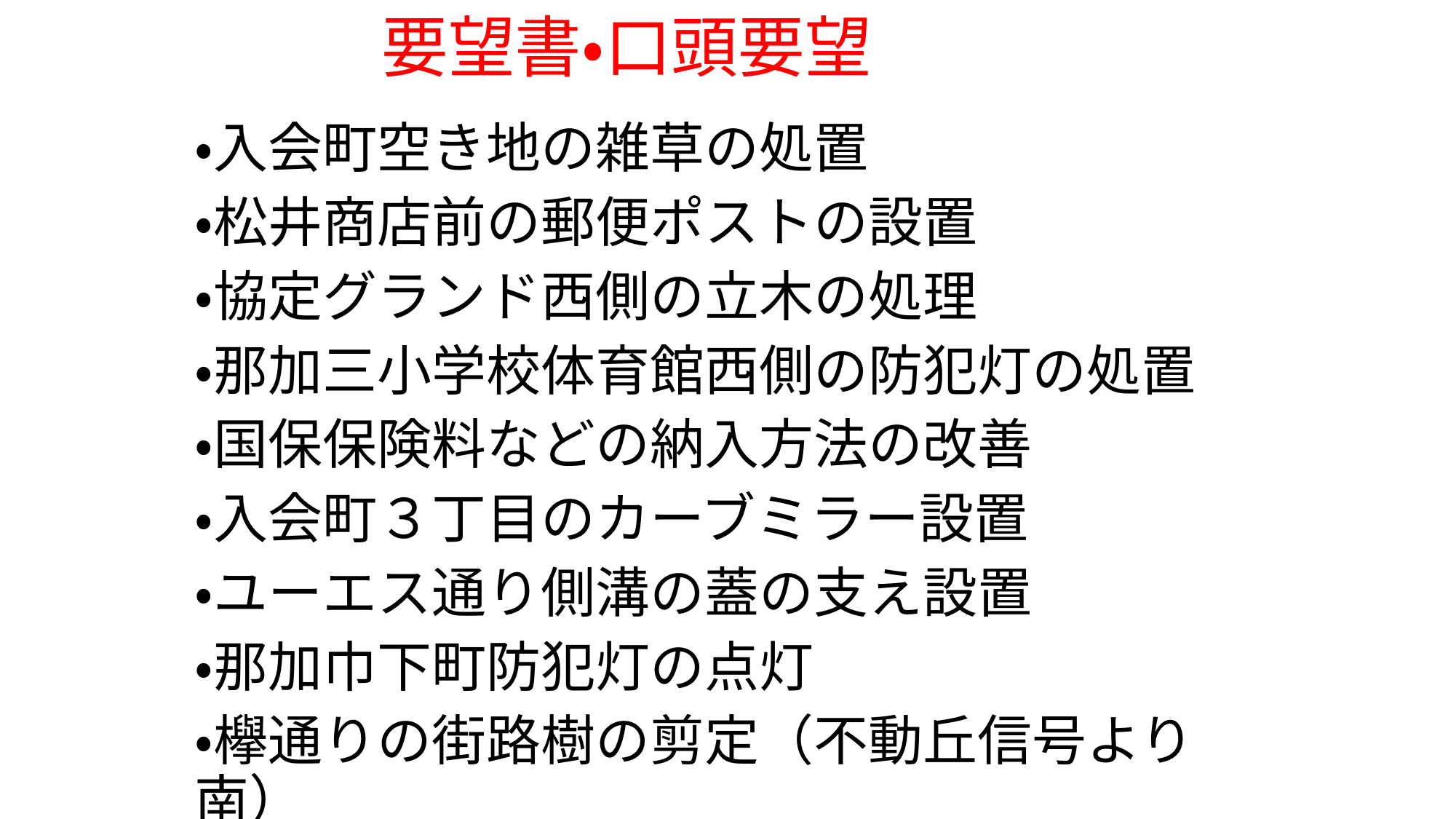

# 要望書・口頭要望
・入会町空き地の雑草の処置
・松井商店前の郵便ポストの設置
・協定グランド西側の立木の処理
・那加三小学校体育館西側の防犯灯の処置
・国保保険料などの納入方法の改善
・入会町３丁目のカーブミラー設置
・ユーエス通り側溝の蓋の支え設置
・那加巾下町防犯灯の点灯
・欅通りの街路樹の剪定（不動丘信号より南）